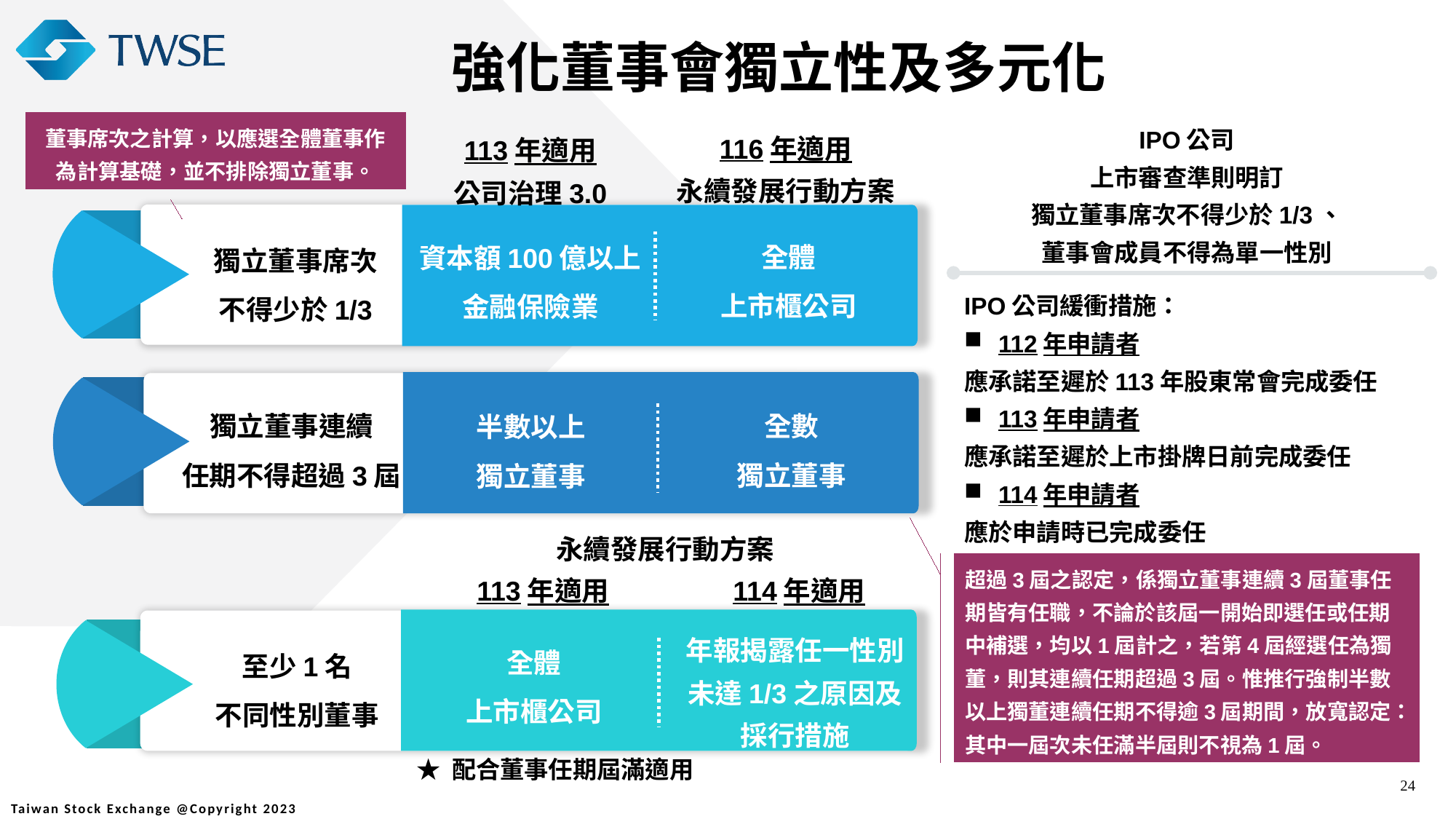

強化董事會獨立性及多元化
IPO公司
上市審查準則明訂
獨立董事席次不得少於1/3、
董事會成員不得為單一性別
董事席次之計算，以應選全體董事作為計算基礎，並不排除獨立董事。
116年適用
永續發展行動方案
113年適用
公司治理3.0

全體
上市櫃公司
資本額100億以上
金融保險業
獨立董事席次
不得少於1/3
IPO公司緩衝措施：
112年申請者
應承諾至遲於113年股東常會完成委任
113年申請者
應承諾至遲於上市掛牌日前完成委任
114年申請者
應於申請時已完成委任

獨立董事連續
任期不得超過3屆
全數
獨立董事
半數以上
獨立董事
永續發展行動方案
113年適用
114年適用
超過3屆之認定，係獨立董事連續3屆董事任期皆有任職，不論於該屆一開始即選任或任期中補選，均以1屆計之，若第4屆經選任為獨董，則其連續任期超過3屆。惟推行強制半數以上獨董連續任期不得逾3屆期間，放寬認定：其中一屆次未任滿半屆則不視為1屆。

年報揭露任一性別未達1/3之原因及採行措施

全體
上市櫃公司
至少1名
不同性別董事
★ 配合董事任期屆滿適用
24